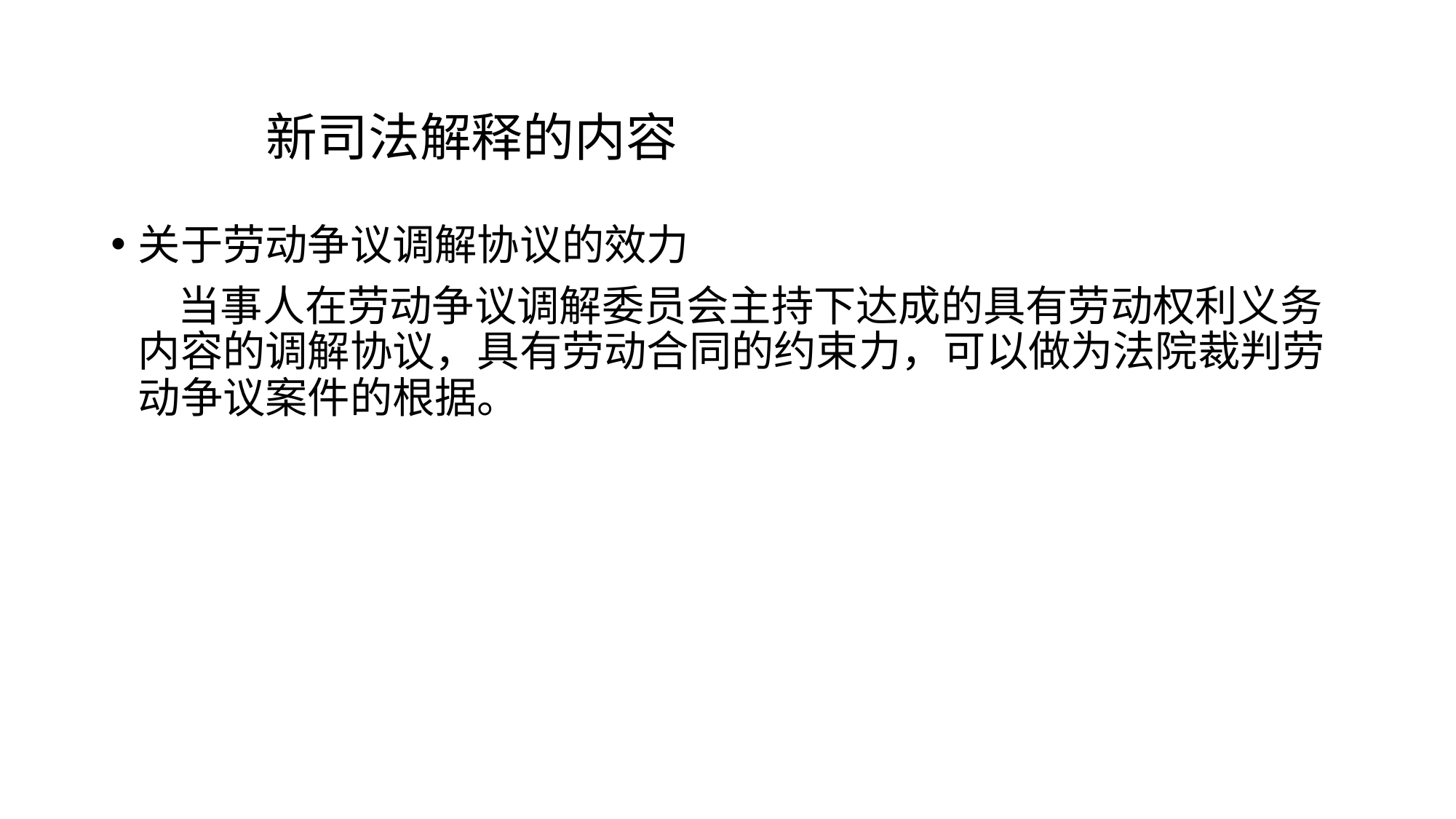

# 新司法解释的内容
关于劳动争议调解协议的效力
      当事人在劳动争议调解委员会主持下达成的具有劳动权利义务内容的调解协议，具有劳动合同的约束力，可以做为法院裁判劳动争议案件的根据。